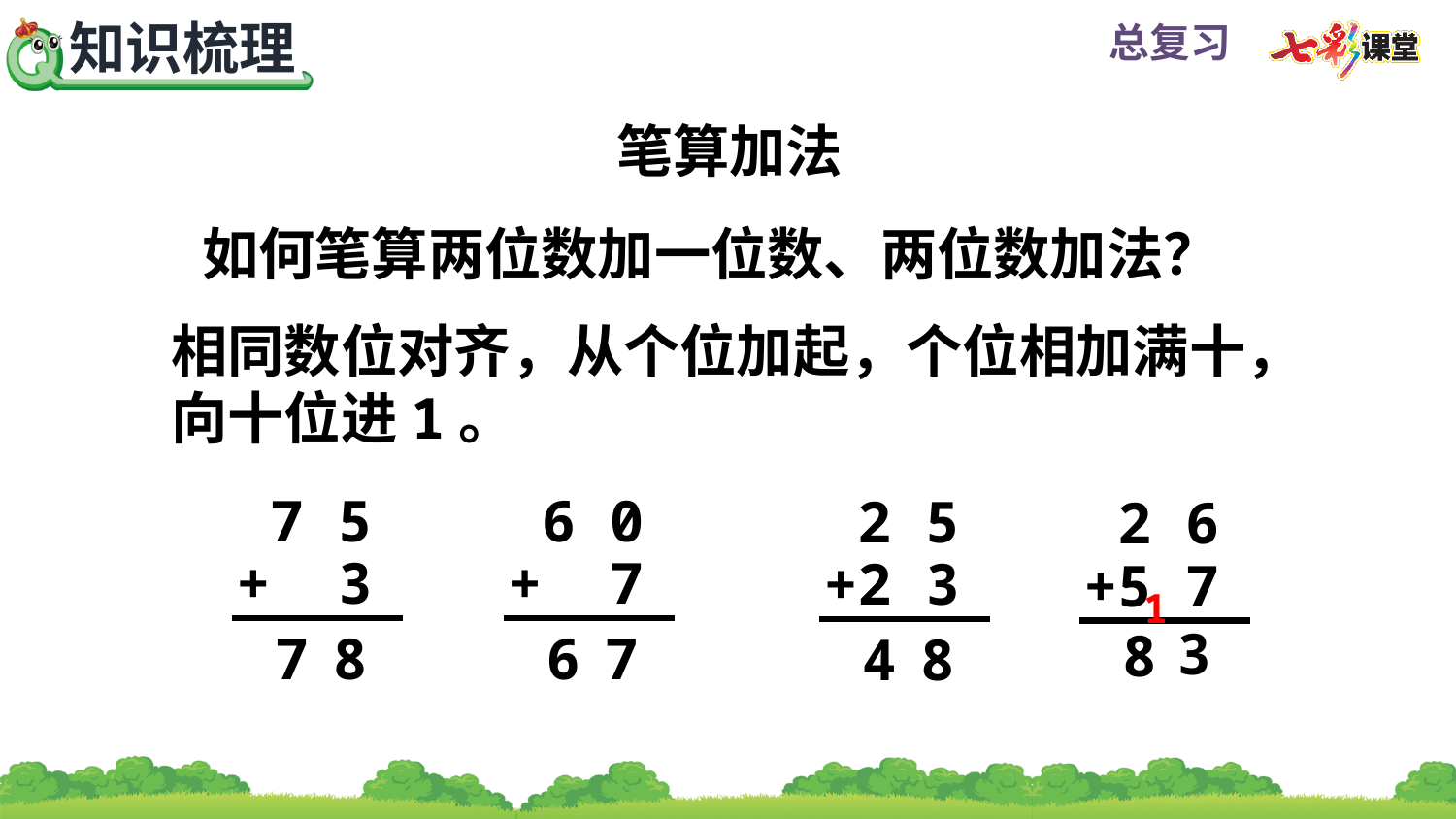

笔算加法
如何笔算两位数加一位数、两位数加法？
相同数位对齐，从个位加起，个位相加满十，向十位进1。
7 5
+  3
6 0
+  7
2 5
+2 3
2 6
+5 7
1
3
8
7
8
6
7
4
8